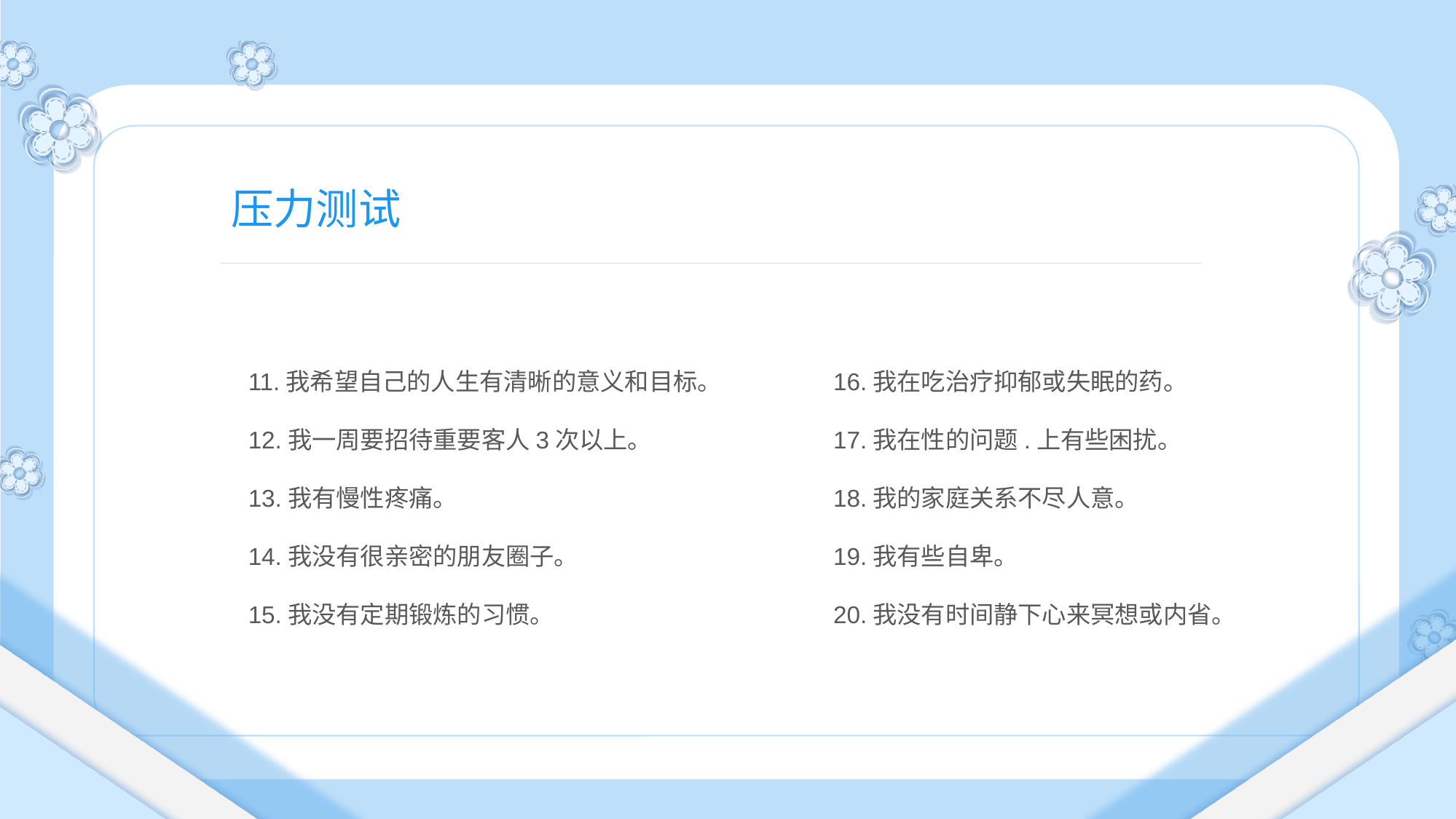

压力测试
11.我希望自己的人生有清晰的意义和目标。
12.我一周要招待重要客人3次以上。
13.我有慢性疼痛。
14.我没有很亲密的朋友圈子。
15.我没有定期锻炼的习惯。
16.我在吃治疗抑郁或失眠的药。
17.我在性的问题.上有些困扰。
18.我的家庭关系不尽人意。
19.我有些自卑。
20.我没有时间静下心来冥想或内省。